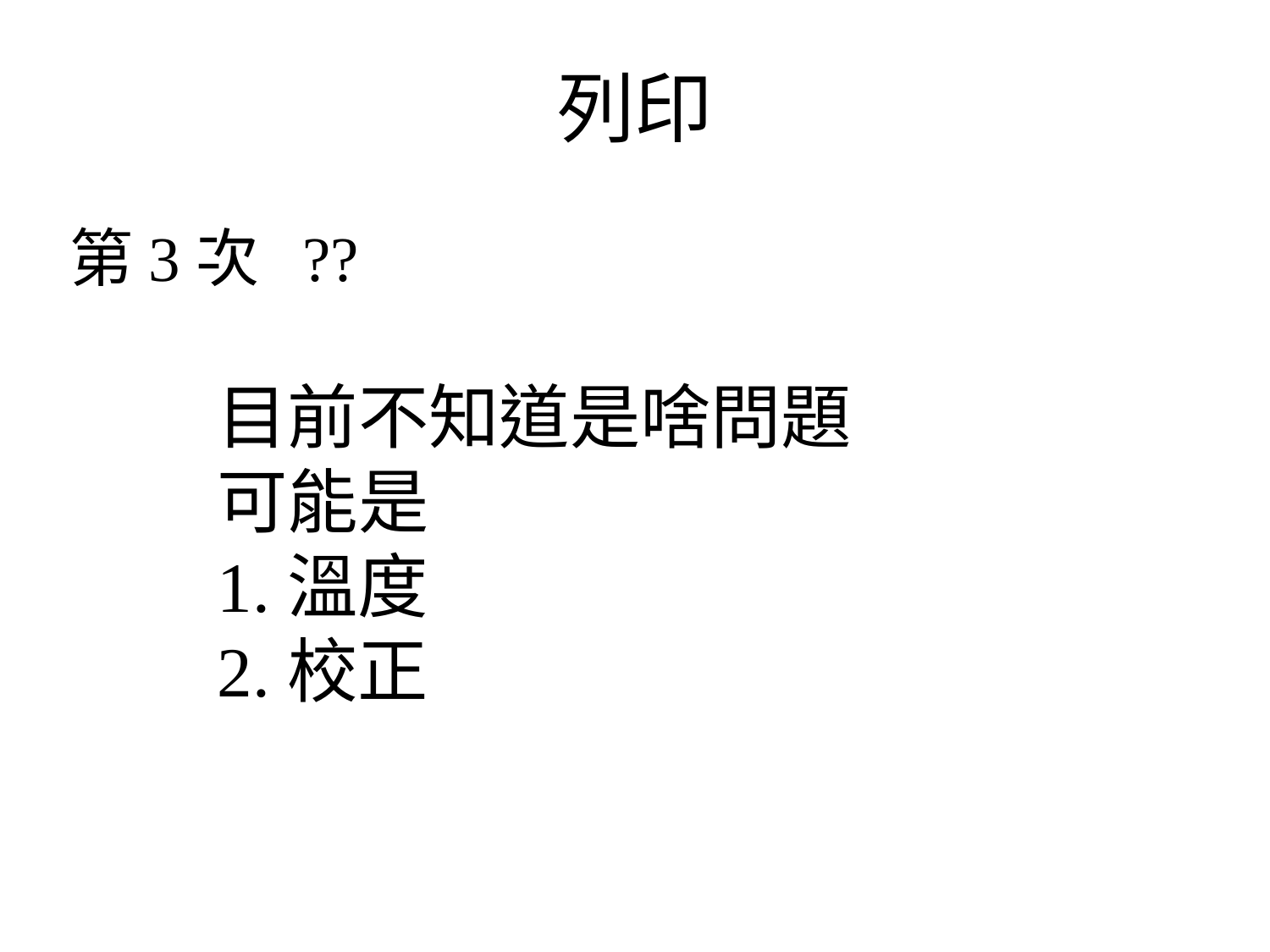

# 列印
第3次  ??
目前不知道是啥問題
可能是
1.溫度
2.校正